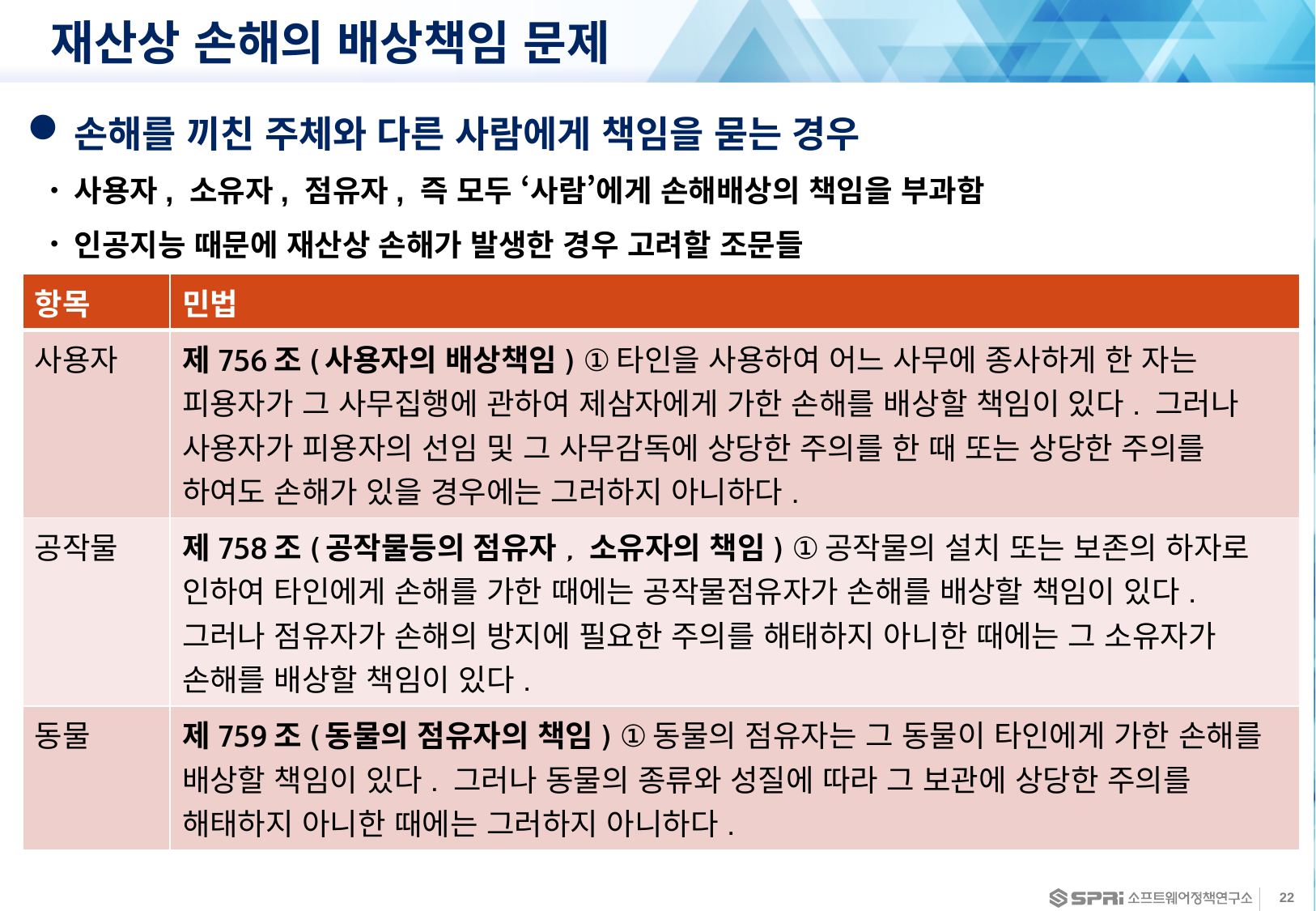

# 재산상 손해의 배상책임 문제
손해를 끼친 주체와 다른 사람에게 책임을 묻는 경우
사용자, 소유자, 점유자, 즉 모두 ‘사람’에게 손해배상의 책임을 부과함
인공지능 때문에 재산상 손해가 발생한 경우 고려할 조문들

소송 상의 대리인
| 항목 | 민법 |
| --- | --- |
| 사용자 | 제756조(사용자의 배상책임) ①타인을 사용하여 어느 사무에 종사하게 한 자는 피용자가 그 사무집행에 관하여 제삼자에게 가한 손해를 배상할 책임이 있다. 그러나 사용자가 피용자의 선임 및 그 사무감독에 상당한 주의를 한 때 또는 상당한 주의를 하여도 손해가 있을 경우에는 그러하지 아니하다. |
| 공작물 | 제758조(공작물등의 점유자, 소유자의 책임) ①공작물의 설치 또는 보존의 하자로 인하여 타인에게 손해를 가한 때에는 공작물점유자가 손해를 배상할 책임이 있다. 그러나 점유자가 손해의 방지에 필요한 주의를 해태하지 아니한 때에는 그 소유자가 손해를 배상할 책임이 있다. |
| 동물 | 제759조(동물의 점유자의 책임) ①동물의 점유자는 그 동물이 타인에게 가한 손해를 배상할 책임이 있다. 그러나 동물의 종류와 성질에 따라 그 보관에 상당한 주의를 해태하지 아니한 때에는 그러하지 아니하다. |